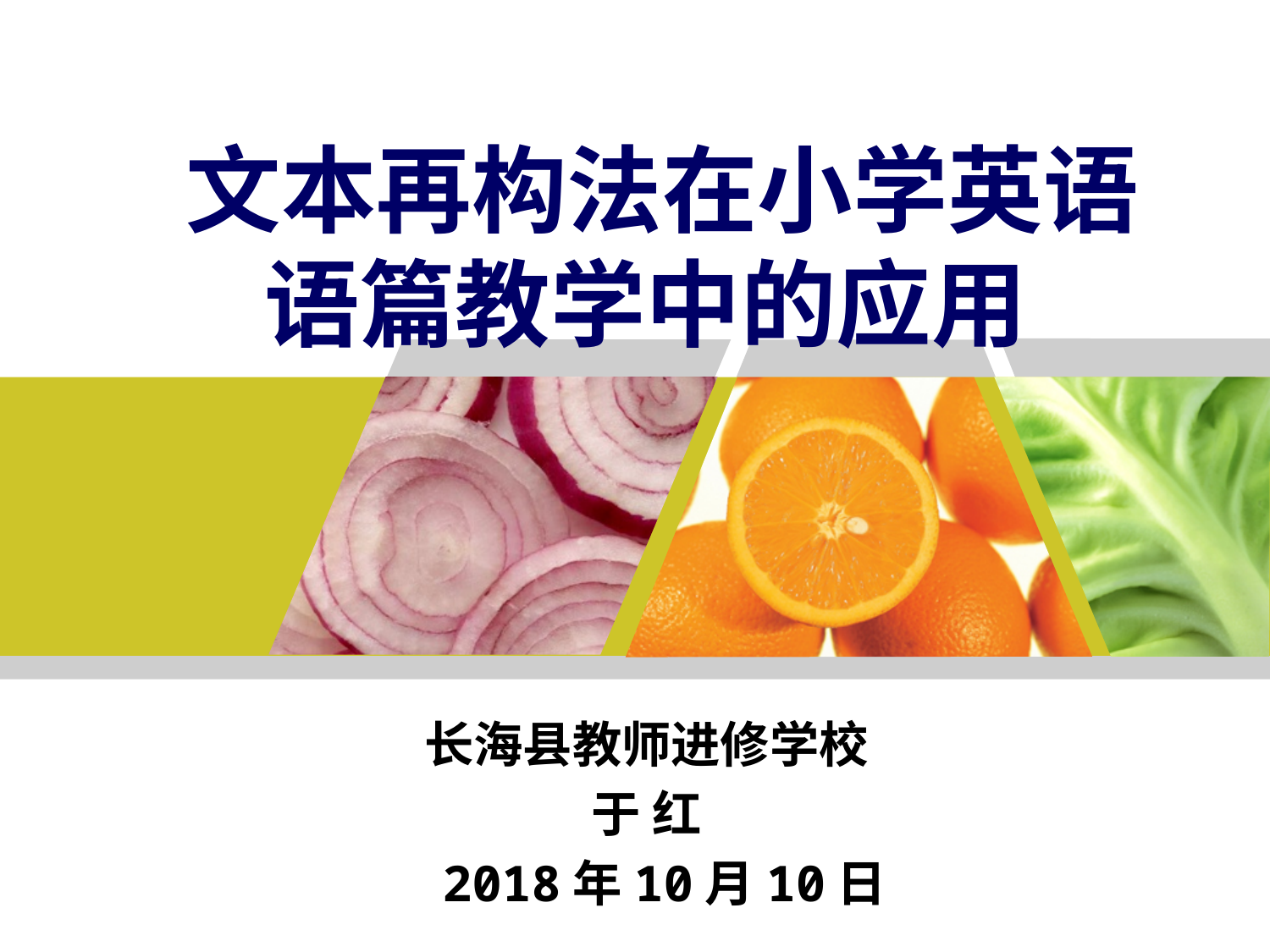

# 文本再构法在小学英语 语篇教学中的应用
 长海县教师进修学校
 于 红
  2018年10月10日